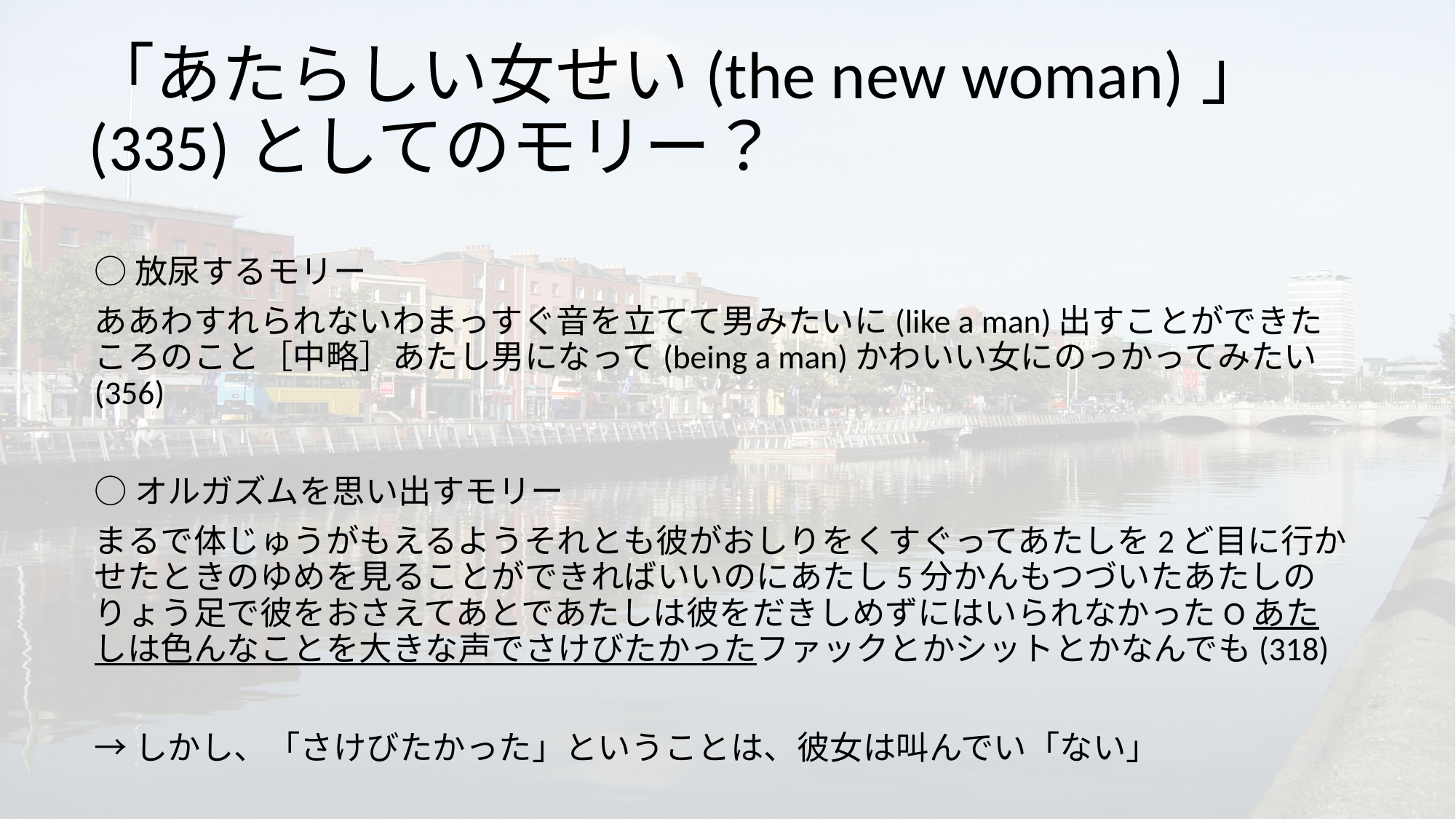

# 「あたらしい女せい(the new woman)」(335)としてのモリー？
○放尿するモリー
ああわすれられないわまっすぐ音を立てて男みたいに(like a man)出すことができたころのこと［中略］あたし男になって(being a man)かわいい女にのっかってみたい(356)

○オルガズムを思い出すモリー
まるで体じゅうがもえるようそれとも彼がおしりをくすぐってあたしを2ど目に行かせたときのゆめを見ることができればいいのにあたし5分かんもつづいたあたしのりょう足で彼をおさえてあとであたしは彼をだきしめずにはいられなかったOあたしは色んなことを大きな声でさけびたかったファックとかシットとかなんでも(318)

→しかし、「さけびたかった」ということは、彼女は叫んでい「ない」